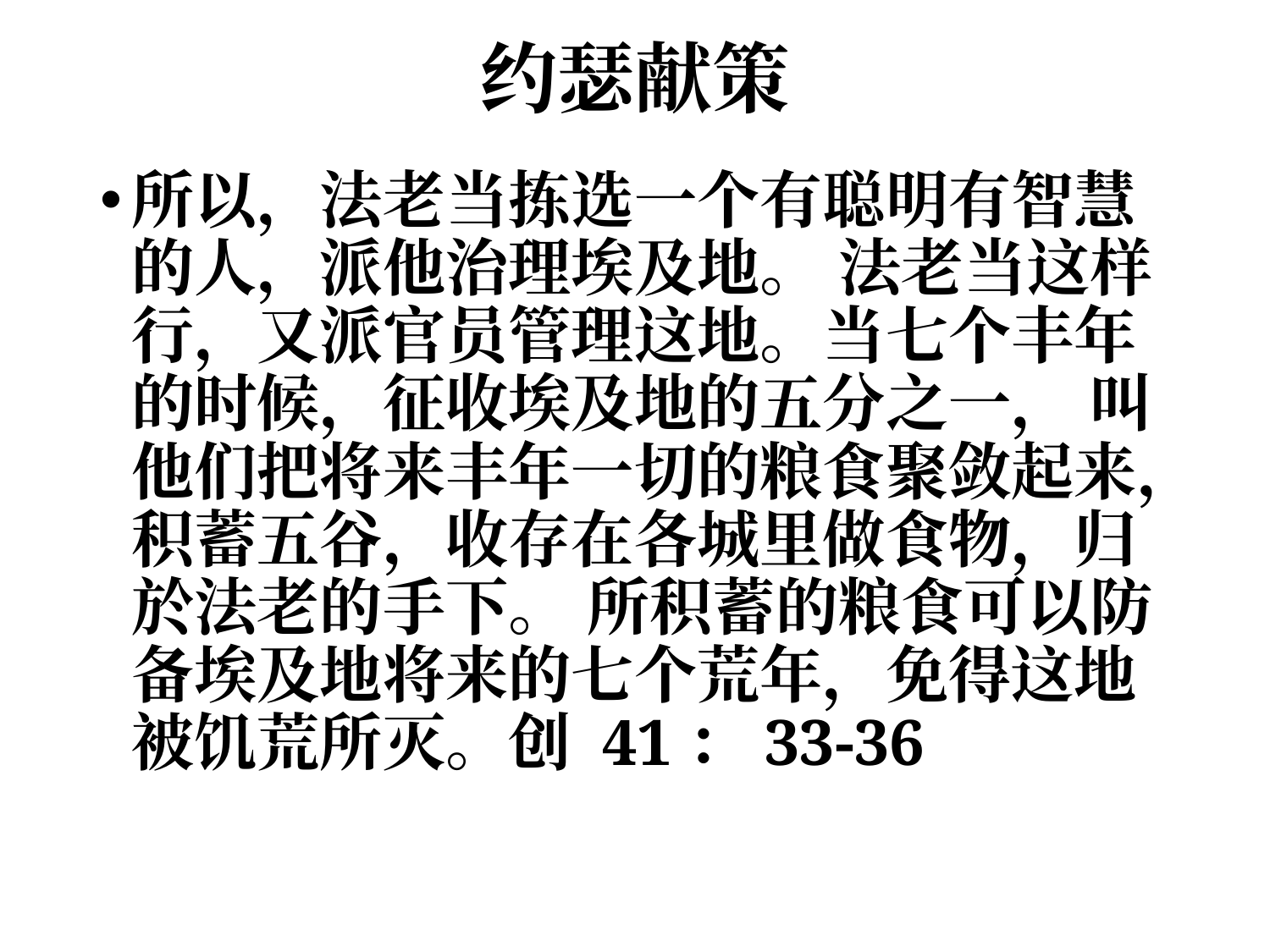

# 约瑟献策
所以，法老当拣选一个有聪明有智慧的人，派他治理埃及地。 法老当这样行，又派官员管理这地。当七个丰年的时候，征收埃及地的五分之一， 叫他们把将来丰年一切的粮食聚敛起来，积蓄五谷，收存在各城里做食物，归於法老的手下。 所积蓄的粮食可以防备埃及地将来的七个荒年，免得这地被饥荒所灭。		创 41：33-36